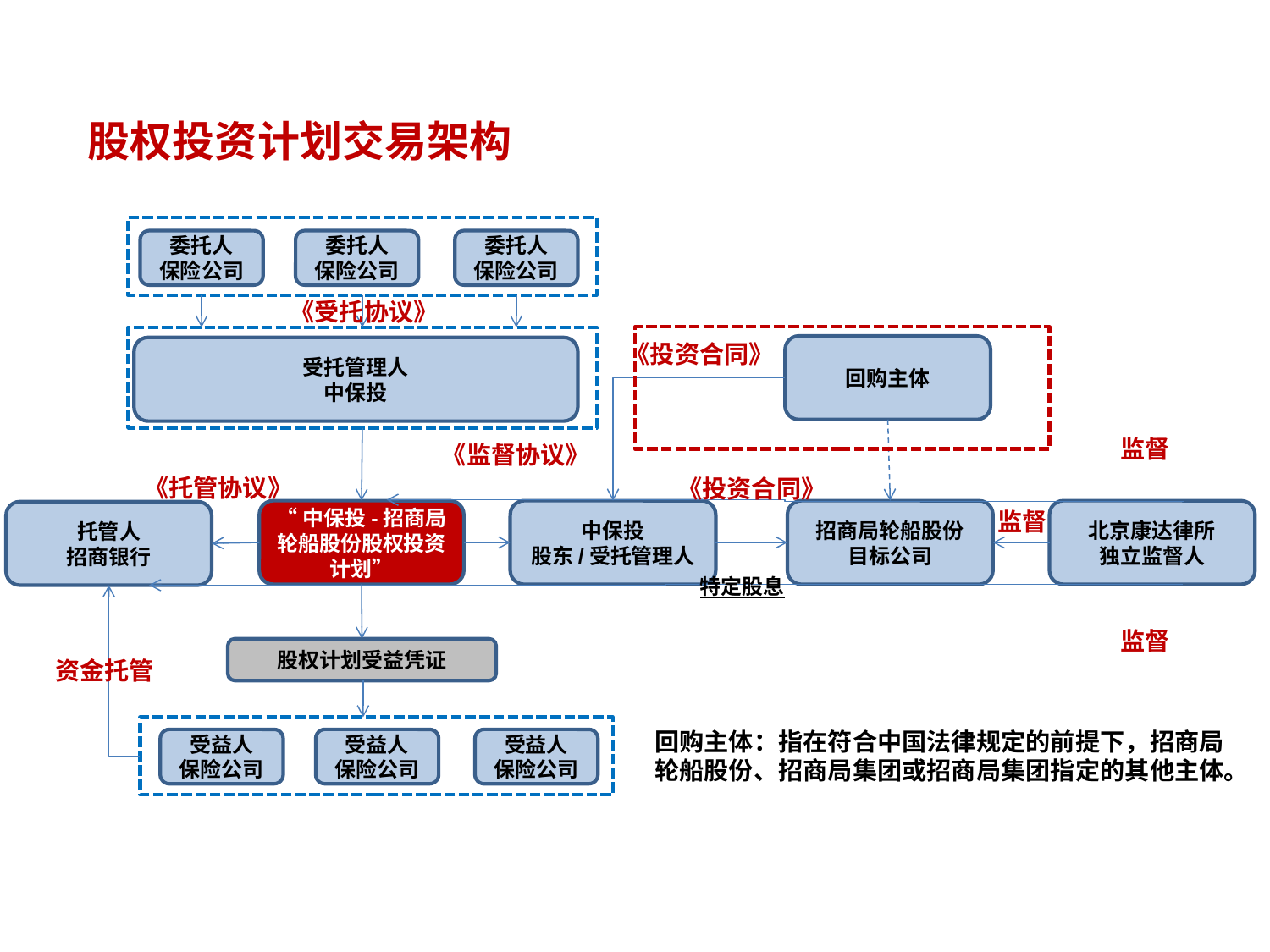

# 股权投资计划交易架构

委托人
保险公司
委托人
保险公司
委托人
保险公司
《受托协议》

《投资合同》
回购主体
受托管理人
中保投
监督
《监督协议》
《托管协议》
《投资合同》
监督
“中保投-招商局轮船股份股权投资计划”
北京康达律所
独立监督人
中保投
股东/受托管理人
招商局轮船股份
目标公司
托管人
招商银行
特定股息
监督
股权计划受益凭证
资金托管

受益人
保险公司
受益人
保险公司
受益人
保险公司
回购主体：指在符合中国法律规定的前提下，招商局轮船股份、招商局集团或招商局集团指定的其他主体。